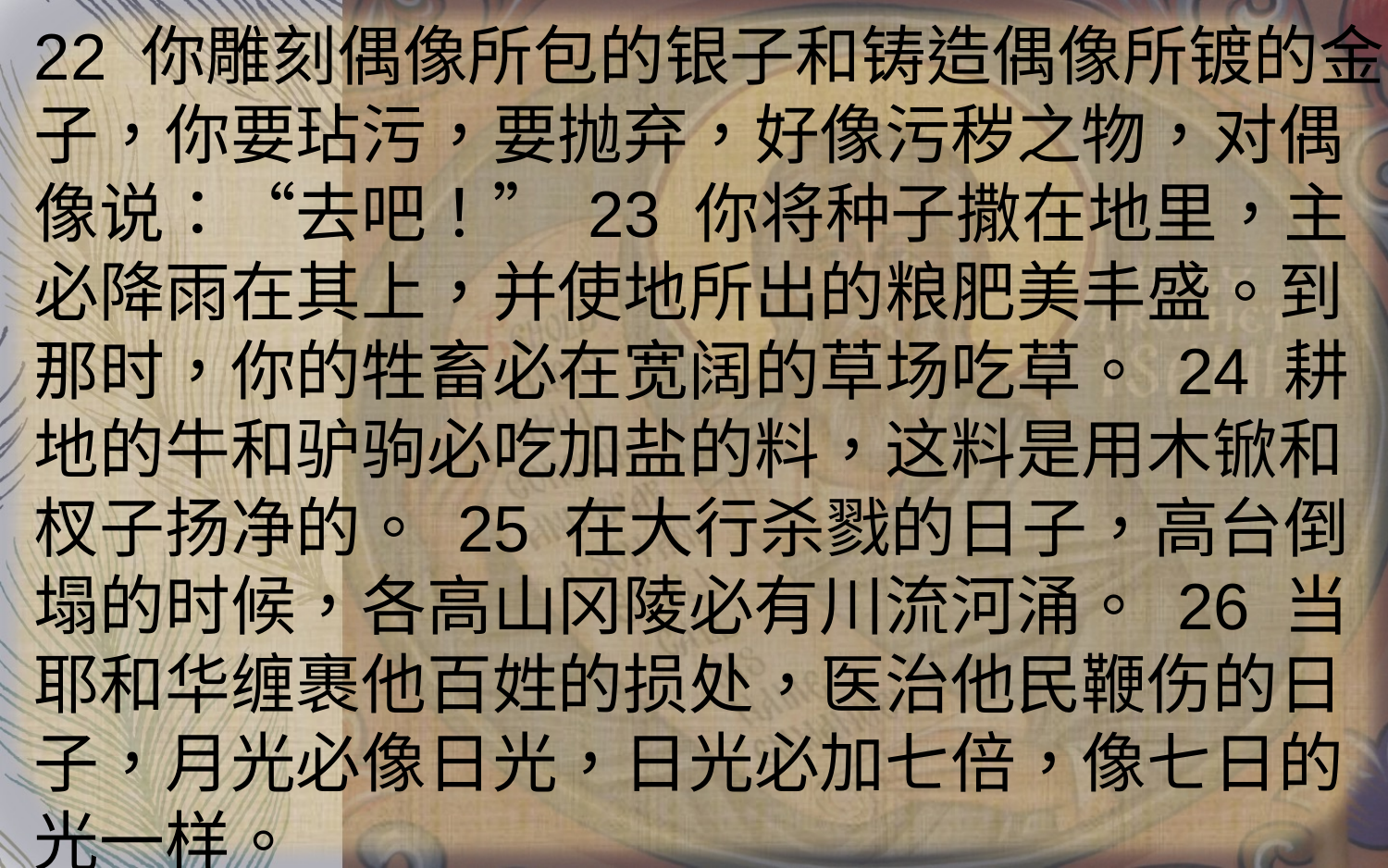

22 你雕刻偶像所包的银子和铸造偶像所镀的金子，你要玷污，要抛弃，好像污秽之物，对偶像说：“去吧！” 23 你将种子撒在地里，主必降雨在其上，并使地所出的粮肥美丰盛。到那时，你的牲畜必在宽阔的草场吃草。 24 耕地的牛和驴驹必吃加盐的料，这料是用木锨和杈子扬净的。 25 在大行杀戮的日子，高台倒塌的时候，各高山冈陵必有川流河涌。 26 当耶和华缠裹他百姓的损处，医治他民鞭伤的日子，月光必像日光，日光必加七倍，像七日的光一样。